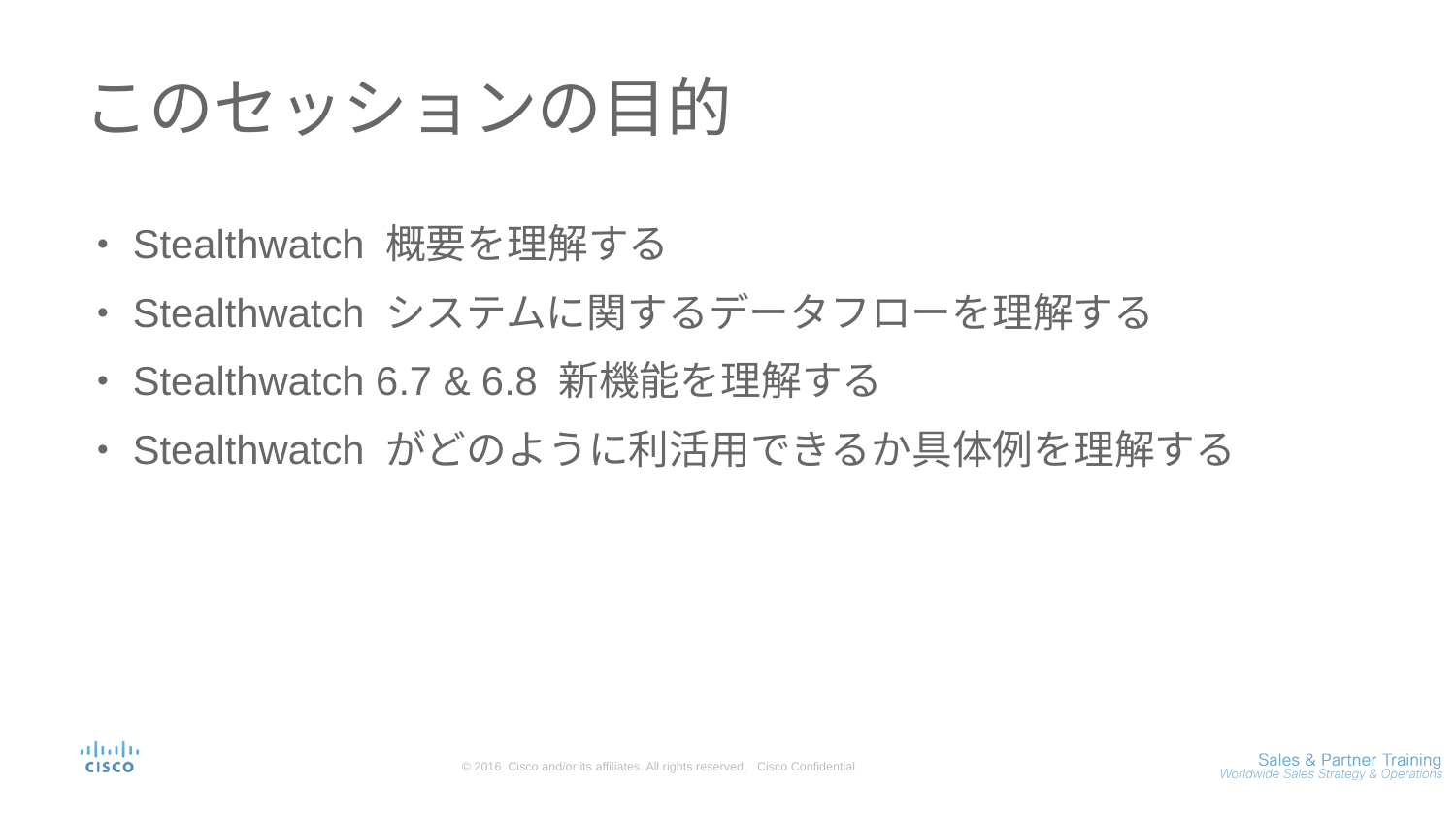

# このセッションの目的
Stealthwatch 概要を理解する
Stealthwatch システムに関するデータフローを理解する
Stealthwatch 6.7 & 6.8 新機能を理解する
Stealthwatch がどのように利活用できるか具体例を理解する